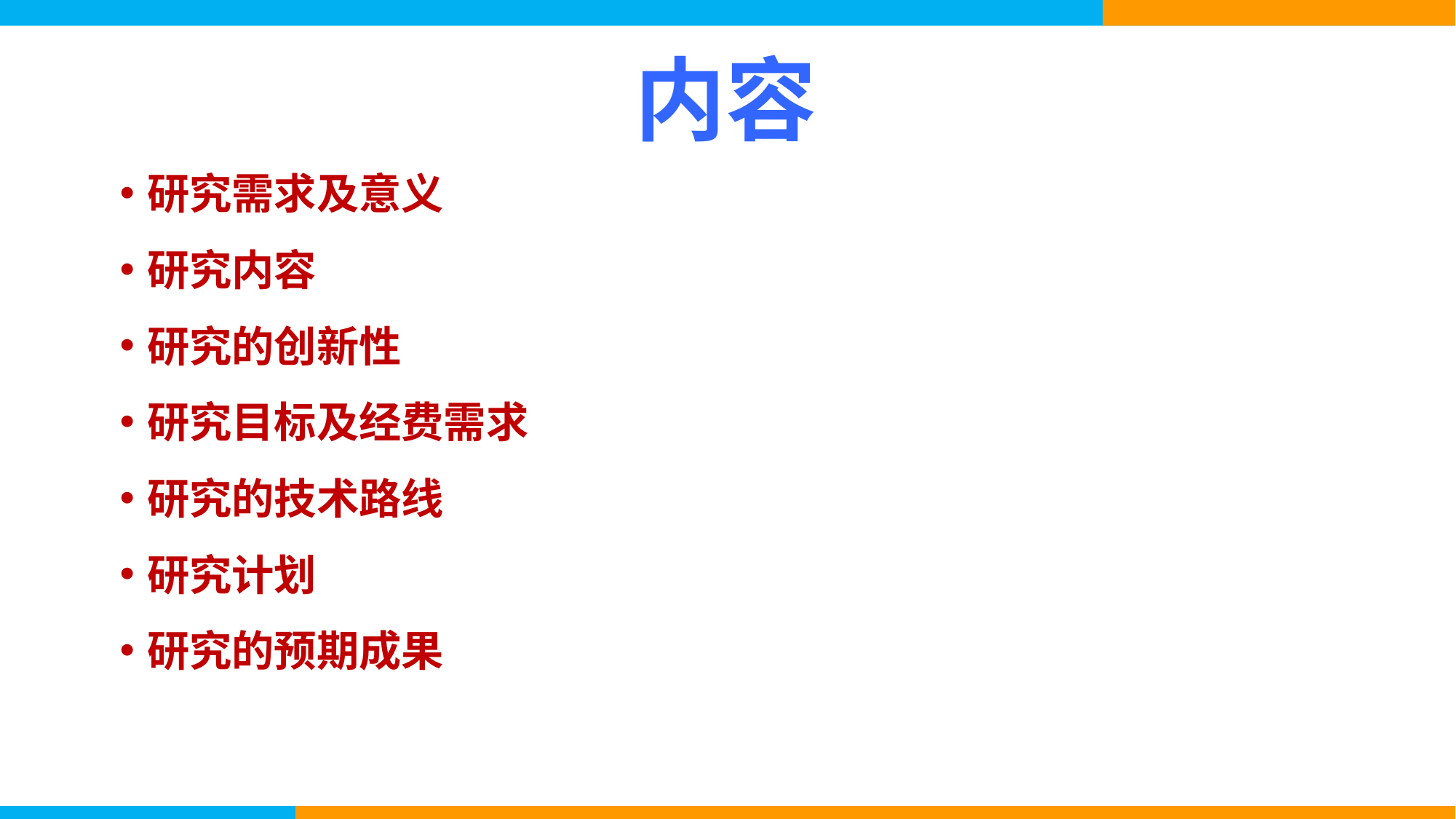

# 内容
研究需求及意义
研究内容
研究的创新性
研究目标及经费需求
研究的技术路线
研究计划
研究的预期成果